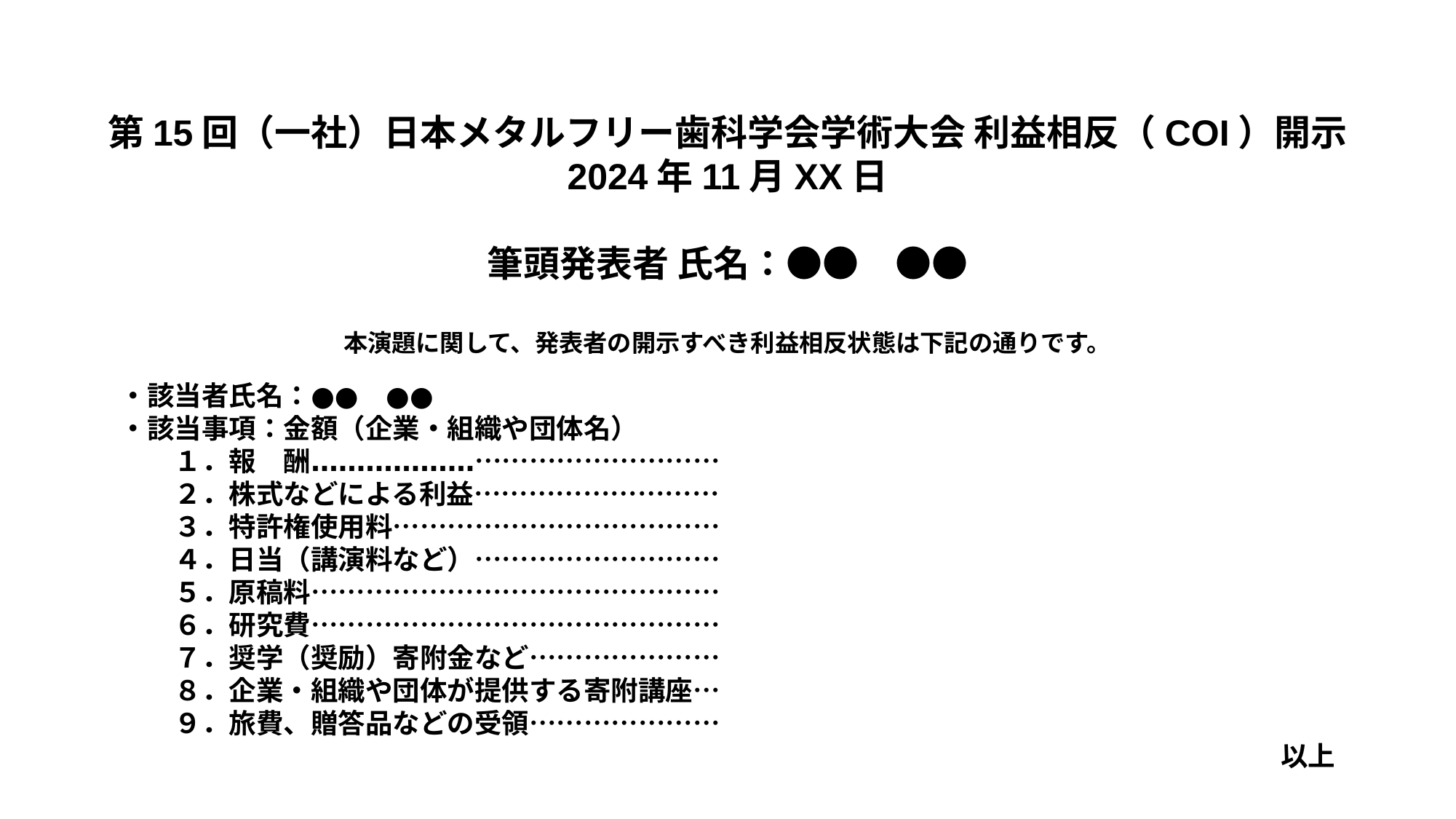

利益相反の対象がある場合：該当事項の詳細は様式1 : 講演・口演・ポスター発表に関わる利益相反(COI)自己申告書参考
第15回（一社）日本メタルフリー歯科学会学術大会 利益相反（COI）開示
2024年11月XX日

筆頭発表者 氏名：●●　●●

本演題に関して、発表者の開示すべき利益相反状態は下記の通りです。
・該当者氏名：●●　●●
・該当事項：金額（企業・組織や団体名）
１．報　酬………………………………………
２．株式などによる利益………………………
３．特許権使用料………………………………
４．日当（講演料など）………………………
５．原稿料………………………………………
６．研究費………………………………………
７．奨学（奨励）寄附金など…………………
８．企業・組織や団体が提供する寄附講座…
９．旅費、贈答品などの受領…………………
以上